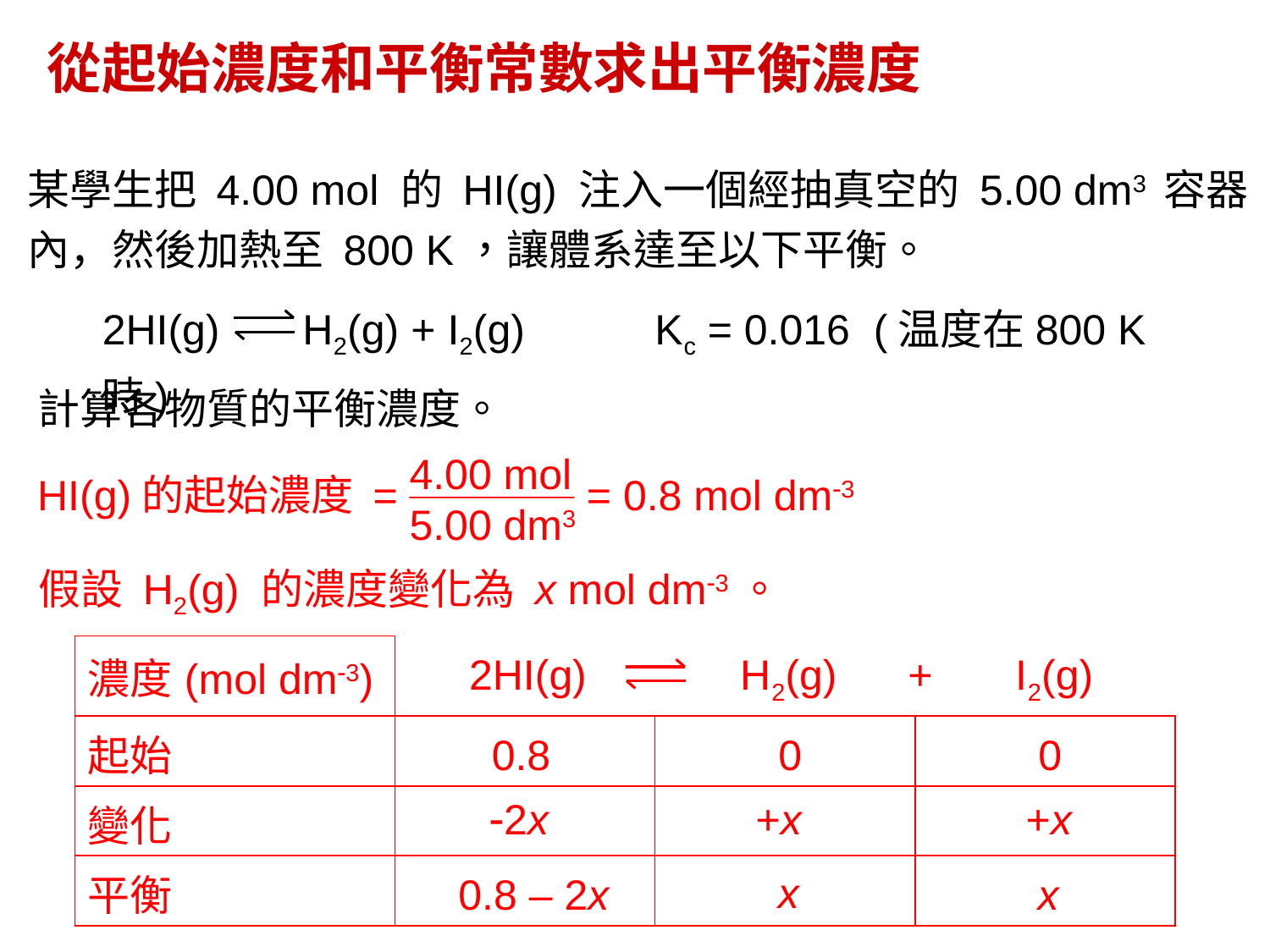

從起始濃度和平衡常數求出平衡濃度
某學生把 4.00 mol 的 HI(g) 注入一個經抽真空的 5.00 dm3 容器內，然後加熱至 800 K，讓體系達至以下平衡。
2HI(g)       H2(g) + I2(g)           Kc = 0.016  (温度在800 K時)
計算各物質的平衡濃度。
4.00 mol
5.00 dm3
HI(g)的起始濃度 = ____________ = 0.8 mol dm−3
假設 H2(g) 的濃度變化為 x mol dm−3。
| 濃度(mol dm−3) |  |  |  |
| --- | --- | --- | --- |
| 起始 |  |  |  |
| 變化 |  |  |  |
| 平衡 |  |  |  |
 2HI(g)             H2(g)      +       I2(g)
0.8
0
0
−2x
+x
+x
x
0.8 – 2x
x